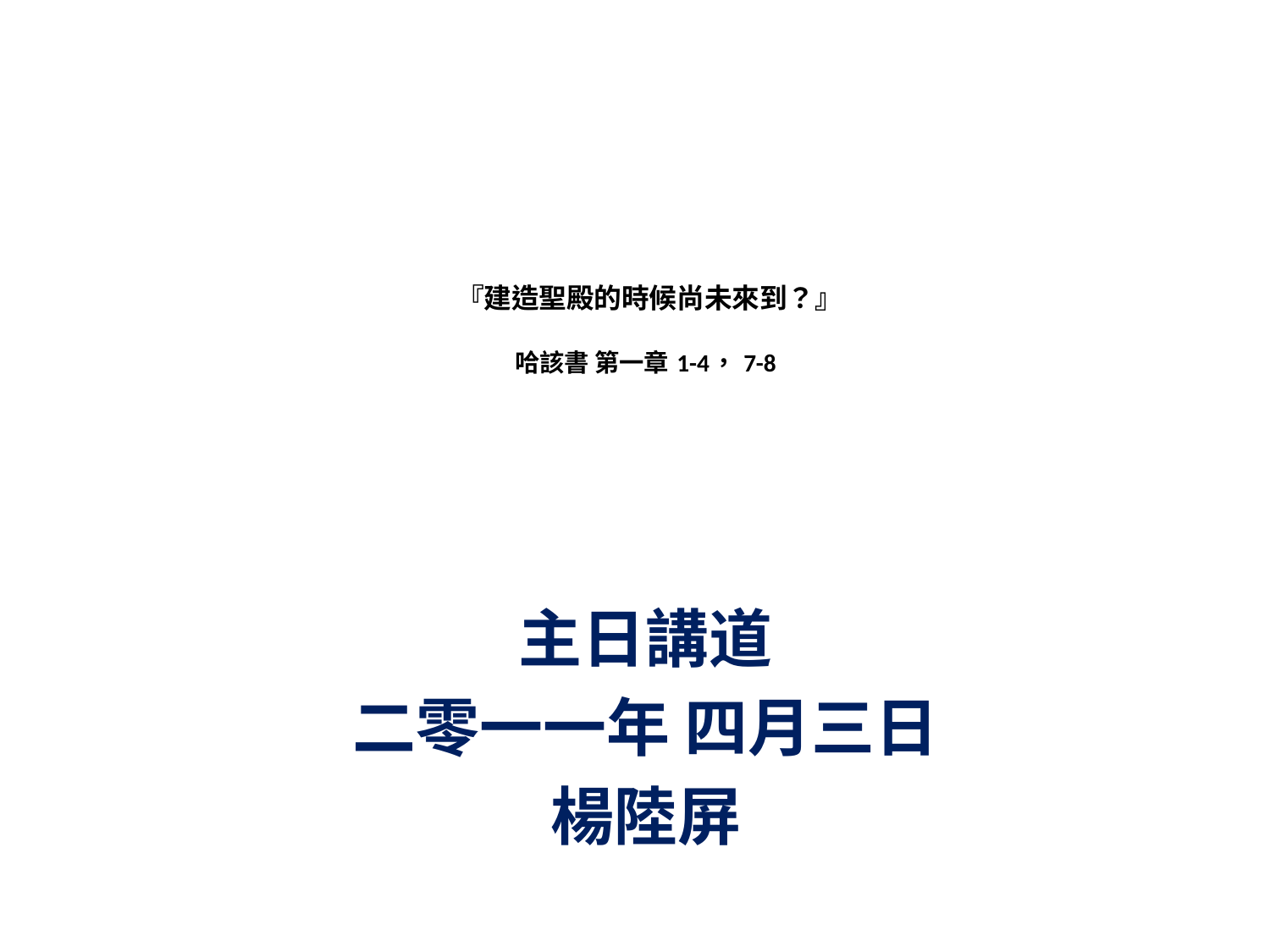

# 『建造聖殿的時候尚未來到？』 哈該書 第一章 1-4， 7-8
主日講道
二零一一年 四月三日
楊陸屏